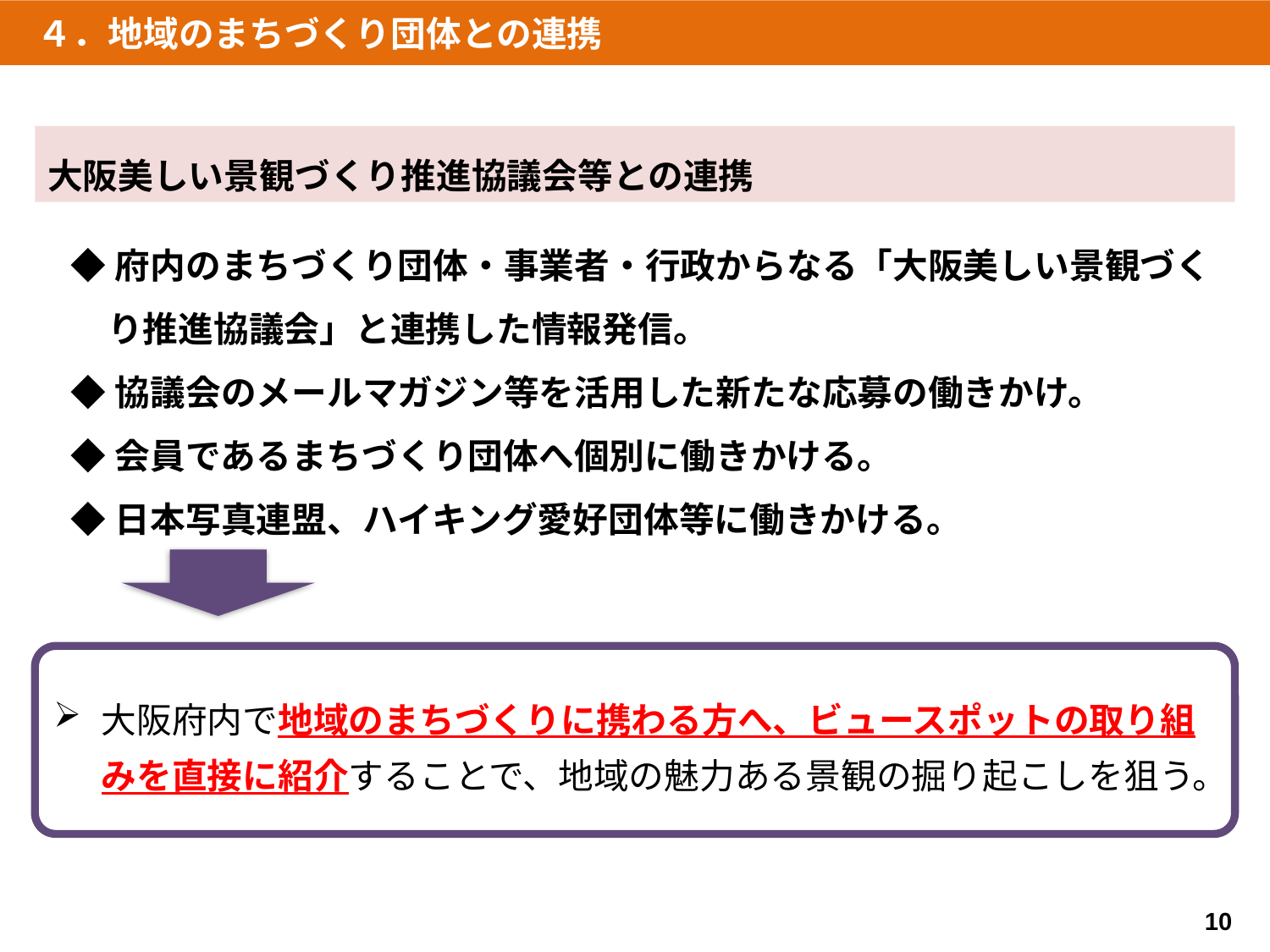

４．地域のまちづくり団体との連携
大阪美しい景観づくり推進協議会等との連携
◆府内のまちづくり団体・事業者・行政からなる「大阪美しい景観づくり推進協議会」と連携した情報発信。
◆協議会のメールマガジン等を活用した新たな応募の働きかけ。
◆会員であるまちづくり団体へ個別に働きかける。
◆日本写真連盟、ハイキング愛好団体等に働きかける。

大阪府内で地域のまちづくりに携わる方へ、ビュースポットの取り組みを直接に紹介することで、地域の魅力ある景観の掘り起こしを狙う。
10